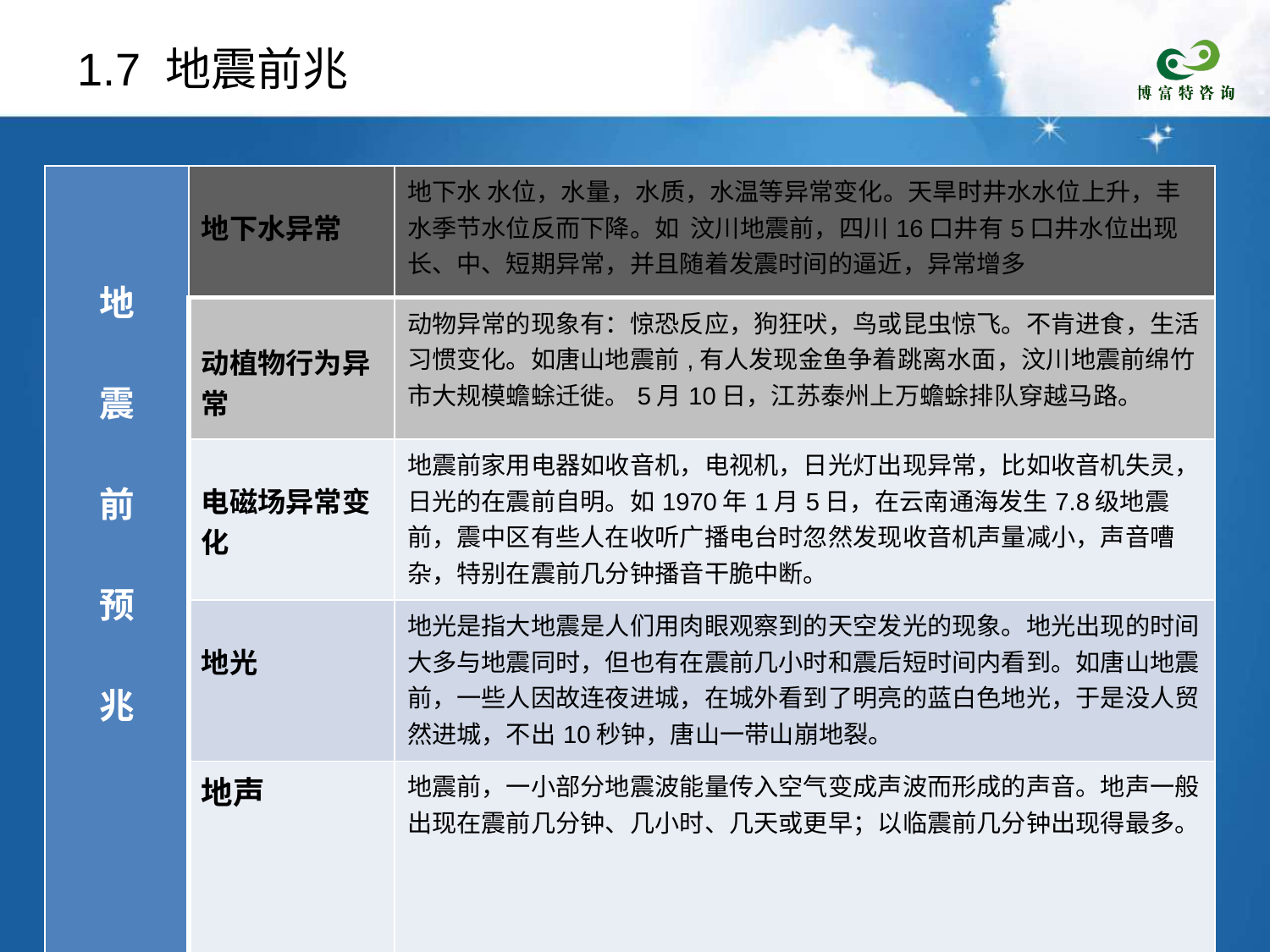

# 1.7 地震前兆
| 地 震 前 预 兆 | 地下水异常 | 地下水 水位，水量，水质，水温等异常变化。天旱时井水水位上升，丰水季节水位反而下降。如 汶川地震前，四川16口井有5口井水位出现长、中、短期异常，并且随着发震时间的逼近，异常增多 |
| --- | --- | --- |
|  | 动植物行为异常 | 动物异常的现象有：惊恐反应，狗狂吠，鸟或昆虫惊飞。不肯进食，生活习惯变化。如唐山地震前,有人发现金鱼争着跳离水面，汶川地震前绵竹市大规模蟾蜍迁徙。5月10日，江苏泰州上万蟾蜍排队穿越马路。 |
|  | 电磁场异常变化 | 地震前家用电器如收音机，电视机，日光灯出现异常，比如收音机失灵，日光的在震前自明。如1970年1月5日，在云南通海发生7.8级地震前，震中区有些人在收听广播电台时忽然发现收音机声量减小，声音嘈杂，特别在震前几分钟播音干脆中断。 |
|  | 地光 | 地光是指大地震是人们用肉眼观察到的天空发光的现象。地光出现的时间大多与地震同时，但也有在震前几小时和震后短时间内看到。如唐山地震前，一些人因故连夜进城，在城外看到了明亮的蓝白色地光，于是没人贸然进城，不出10秒钟，唐山一带山崩地裂。 |
|  | 地声 | 地震前，一小部分地震波能量传入空气变成声波而形成的声音。地声一般出现在震前几分钟、几小时、几天或更早；以临震前几分钟出现得最多。 |